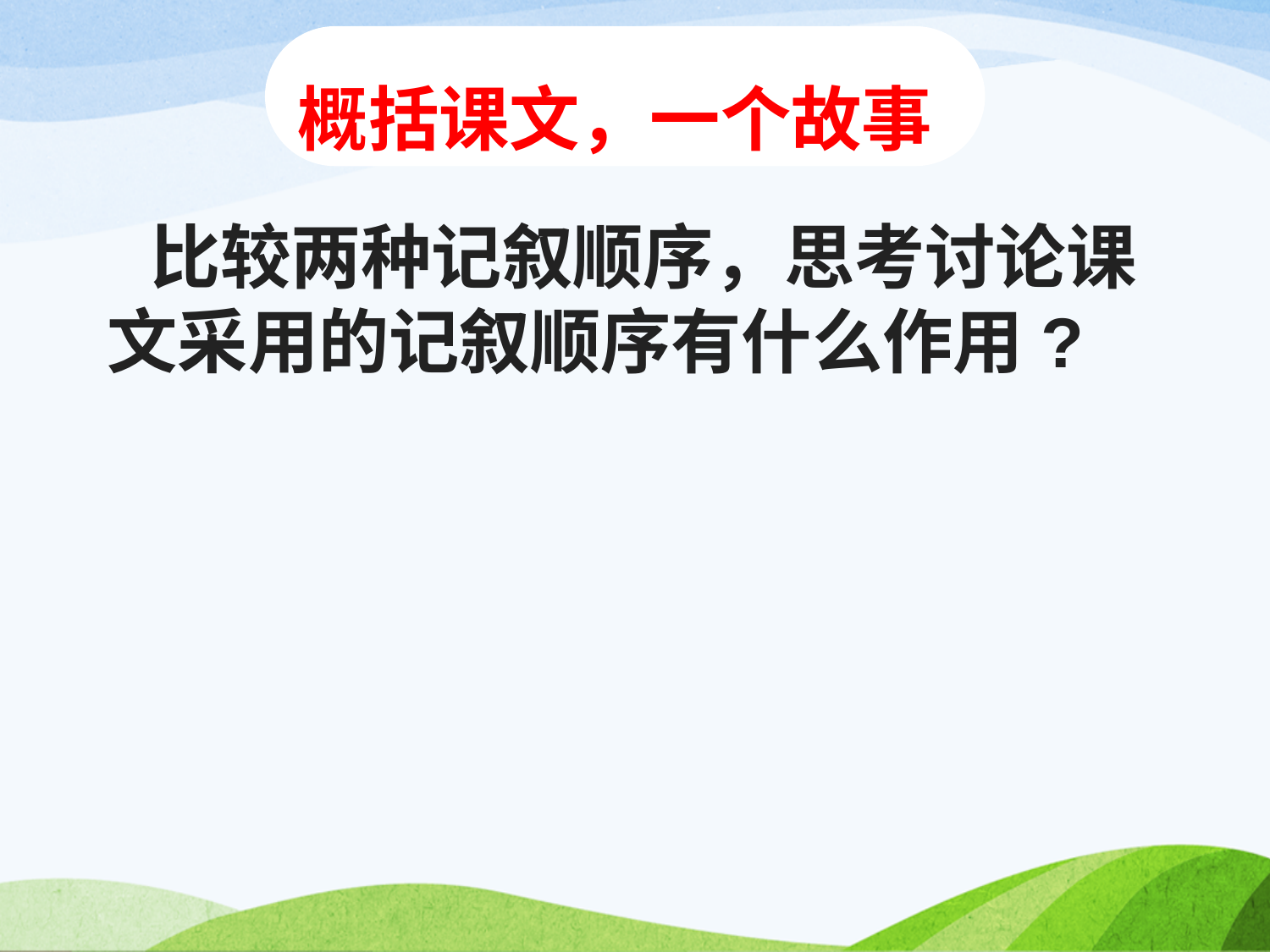

概括课文，一个故事
比较两种记叙顺序，思考讨论课文采用的记叙顺序有什么作用?